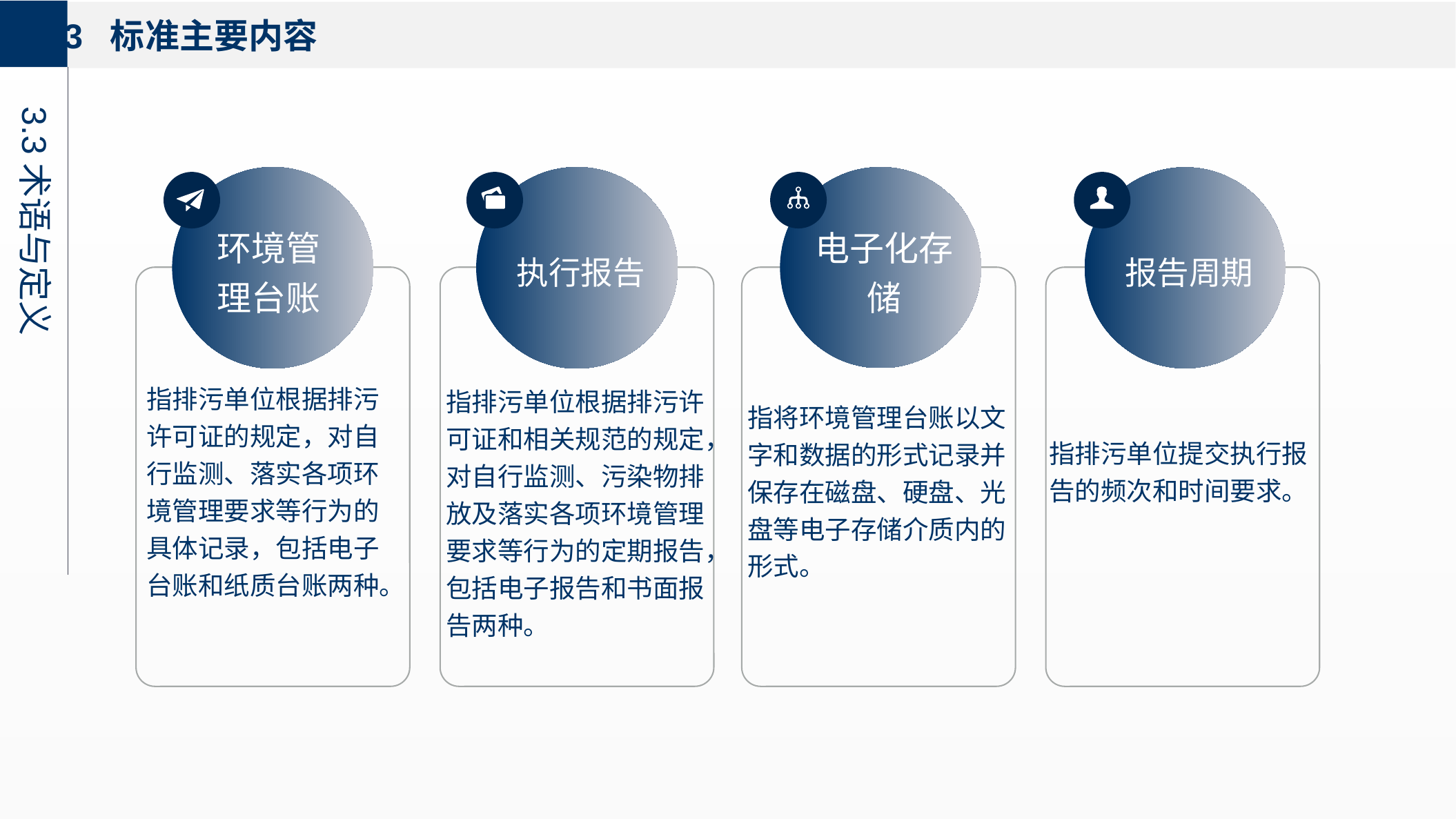

3  标准主要内容
3.3术语与定义

环境管理台账
执行报告
电子化存储
报告周期

指排污单位提交执行报告的频次和时间要求。
指排污单位根据排污许可证的规定，对自行监测、落实各项环境管理要求等行为的具体记录，包括电子台账和纸质台账两种。
指将环境管理台账以文字和数据的形式记录并保存在磁盘、硬盘、光盘等电子存储介质内的形式。
指排污单位根据排污许可证和相关规范的规定，对自行监测、污染物排放及落实各项环境管理要求等行为的定期报告，包括电子报告和书面报告两种。